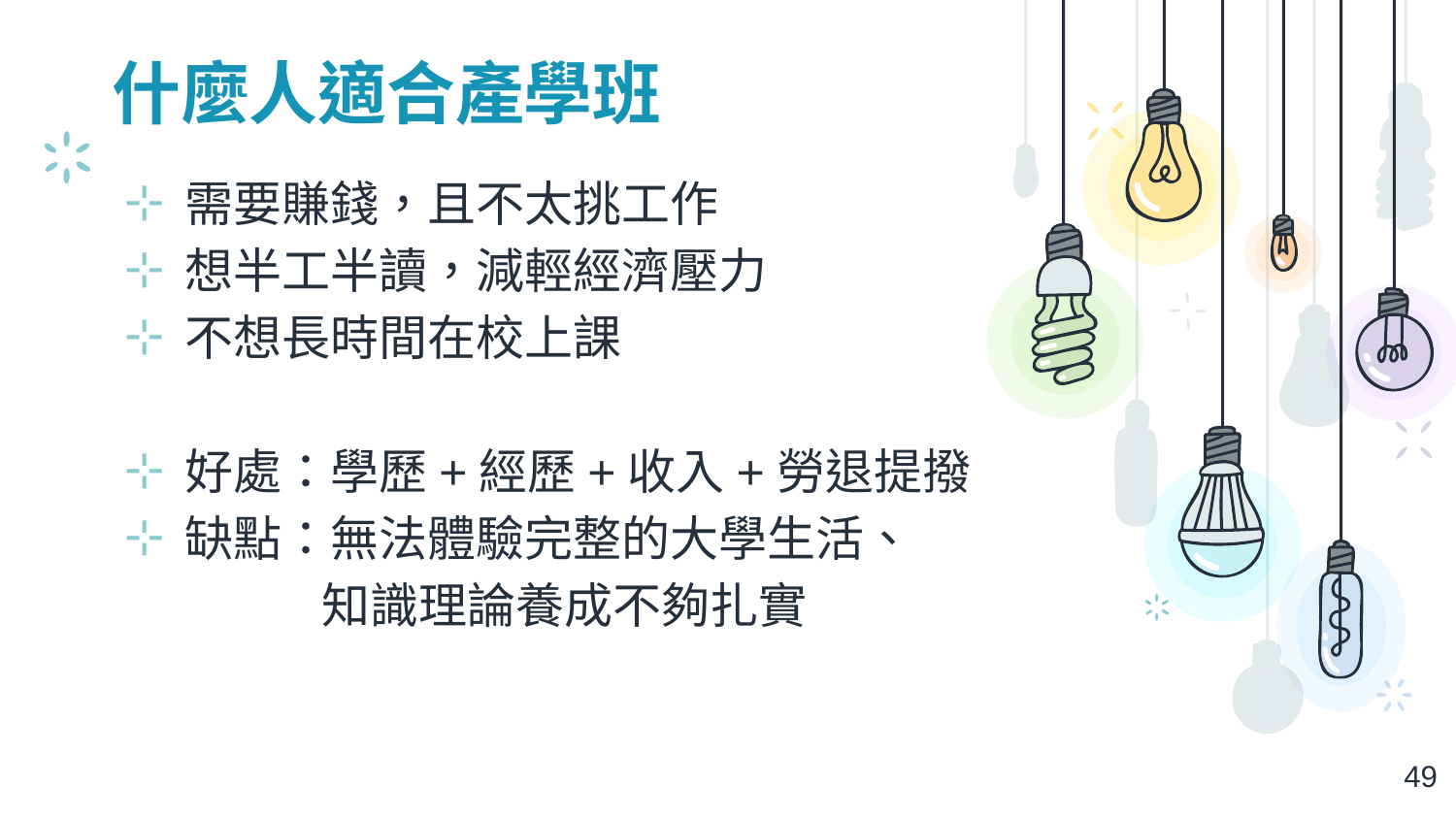

# 什麼人適合產學班
需要賺錢，且不太挑工作
想半工半讀，減輕經濟壓力
不想長時間在校上課

好處：學歷+經歷+收入+勞退提撥
缺點：無法體驗完整的大學生活、
                 知識理論養成不夠扎實

49